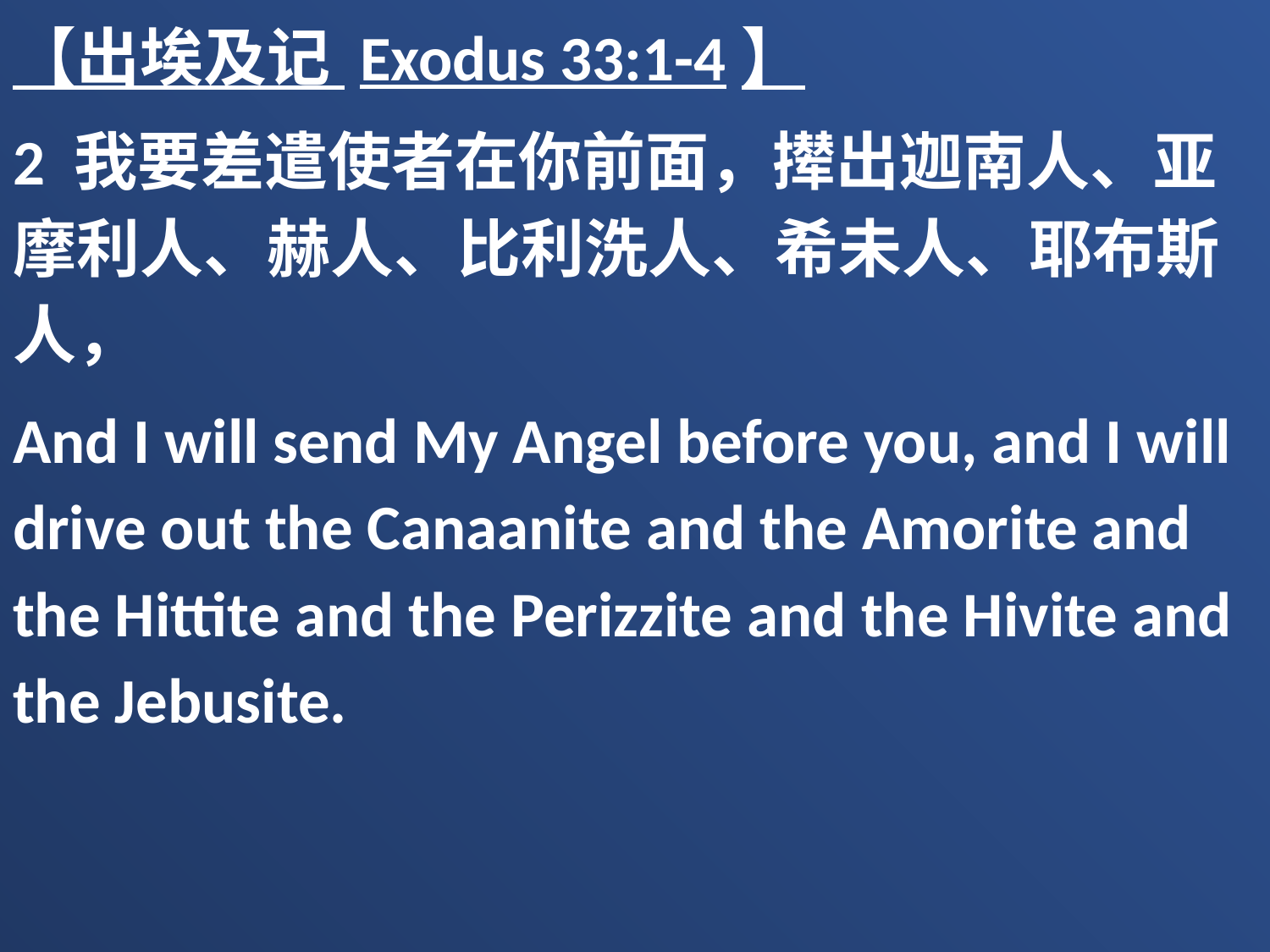

【出埃及记 Exodus 33:1-4】
2 我要差遣使者在你前面，撵出迦南人、亚摩利人、赫人、比利洗人、希未人、耶布斯人，
And I will send My Angel before you, and I will drive out the Canaanite and the Amorite and the Hittite and the Perizzite and the Hivite and the Jebusite.